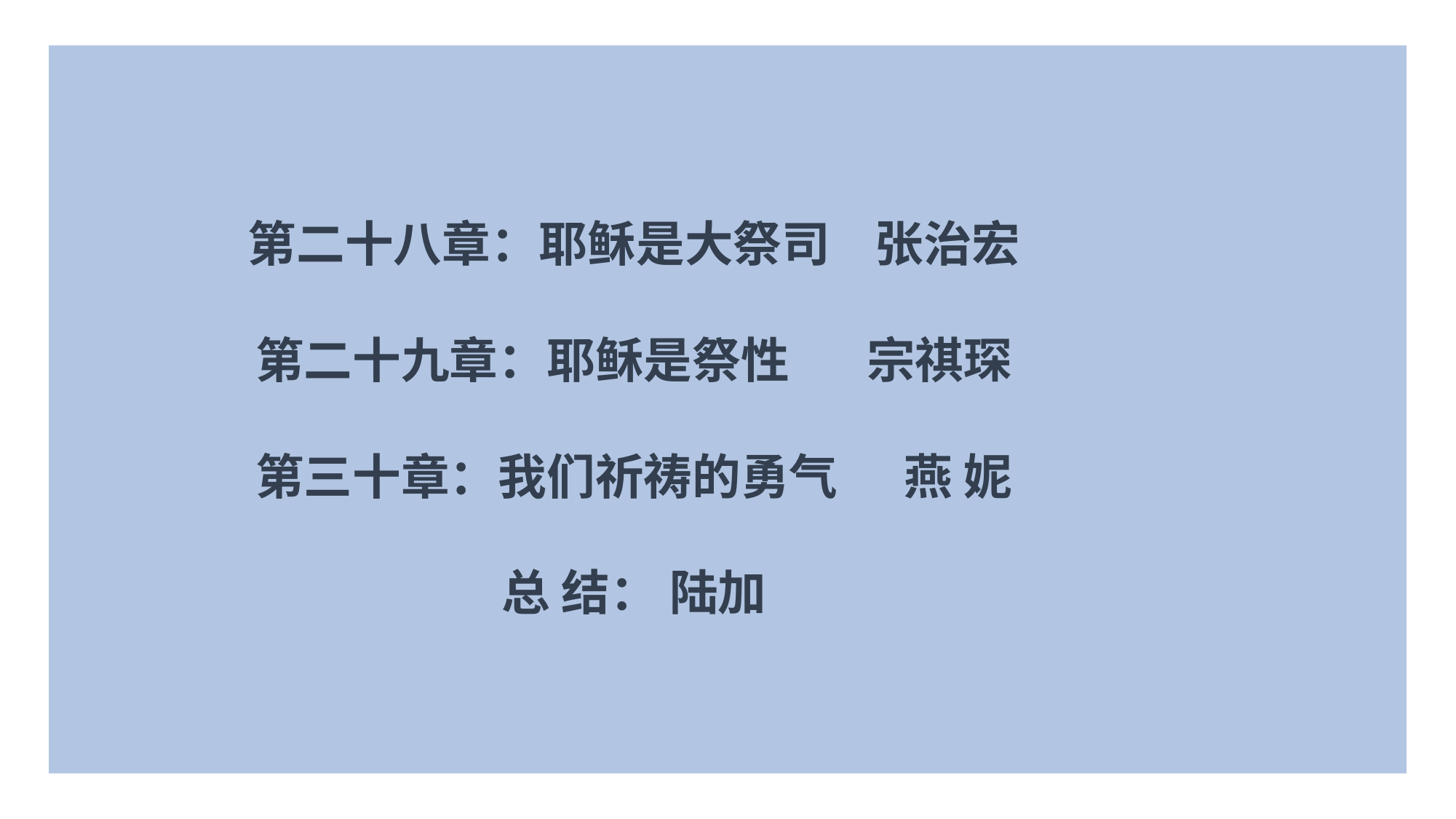

第二十八章：耶稣是大祭司    张治宏

第二十九章：耶稣是祭性       宗祺琛

第三十章：我们祈祷的勇气      燕 妮

总 结： 陆加